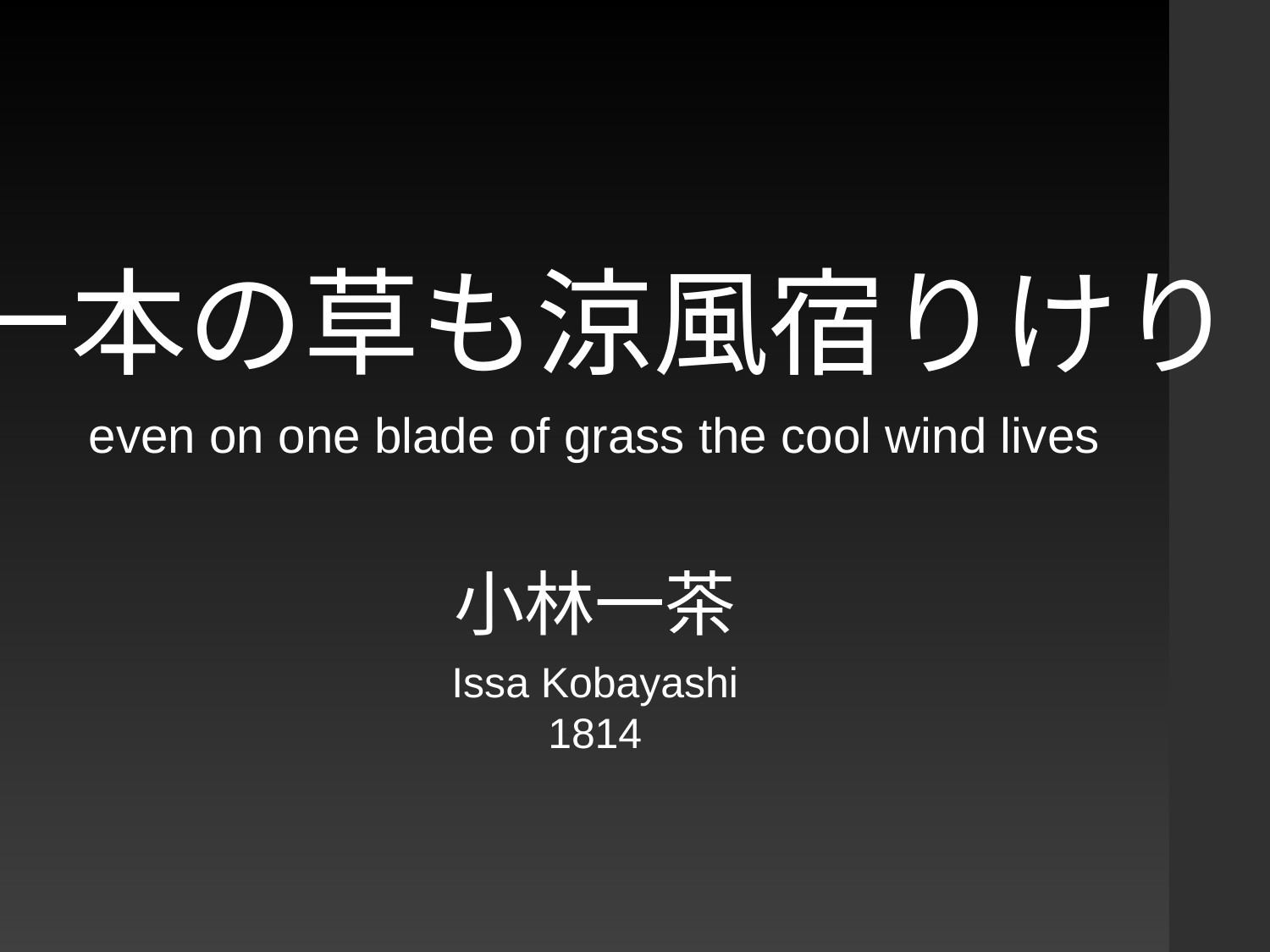

一本の草も涼風宿りけり
even on one blade of grass the cool wind lives
小林一茶
Issa Kobayashi
1814